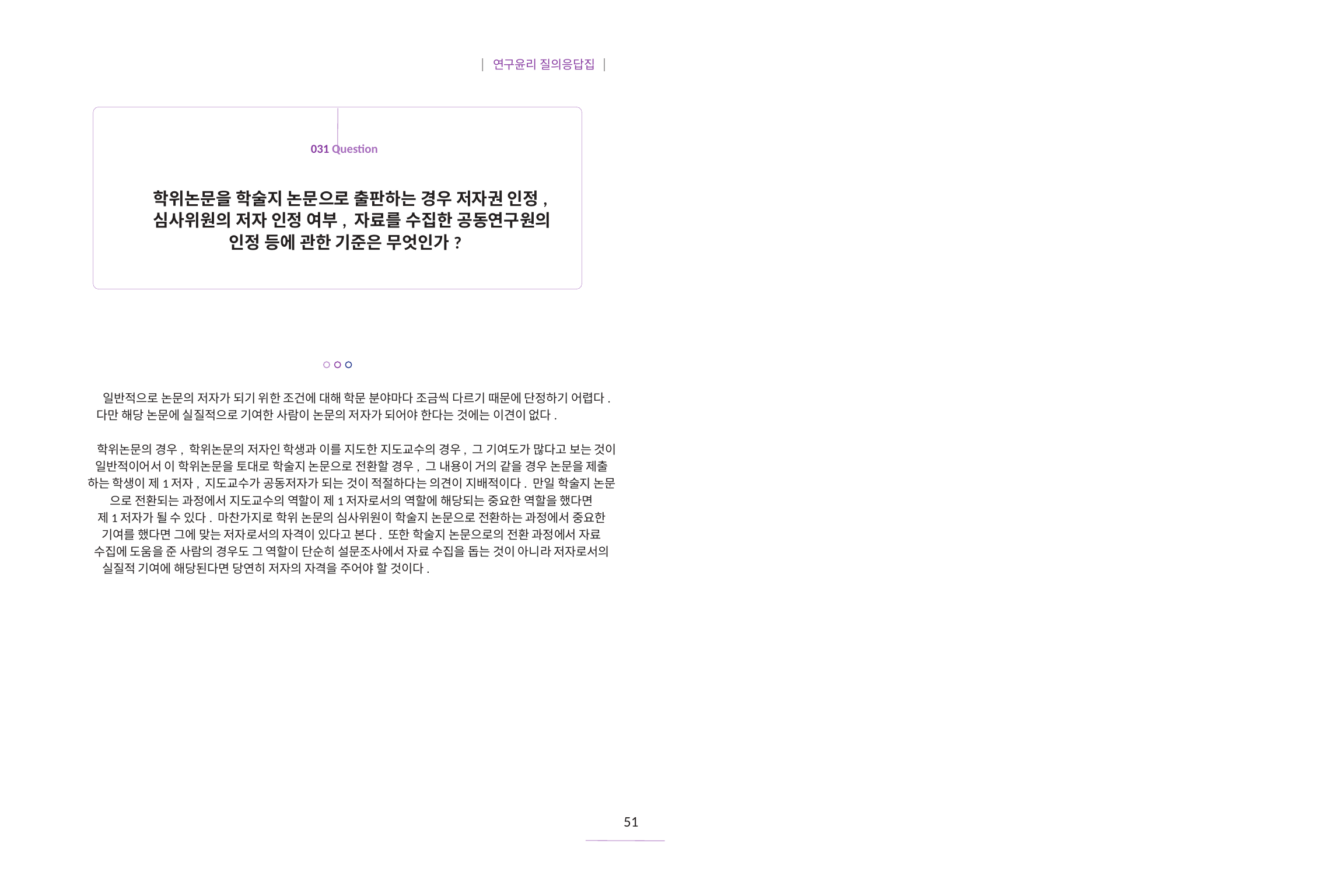

| 연구윤리 질의응답집 |

031 Question

학위논문을 학술지 논문으로 출판하는 경우 저자권 인정,
심사위원의 저자 인정 여부, 자료를 수집한 공동연구원의
인정 등에 관한 기준은 무엇인가?

일반적으로 논문의 저자가 되기 위한 조건에 대해 학문 분야마다 조금씩 다르기 때문에 단정하기 어렵다.
다만 해당 논문에 실질적으로 기여한 사람이 논문의 저자가 되어야 한다는 것에는 이견이 없다.
학위논문의 경우, 학위논문의 저자인 학생과 이를 지도한 지도교수의 경우, 그 기여도가 많다고 보는 것이
일반적이어서 이 학위논문을 토대로 학술지 논문으로 전환할 경우, 그 내용이 거의 같을 경우 논문을 제출
하는 학생이 제1저자, 지도교수가 공동저자가 되는 것이 적절하다는 의견이 지배적이다. 만일 학술지 논문
으로 전환되는 과정에서 지도교수의 역할이 제1저자로서의 역할에 해당되는 중요한 역할을 했다면
제1저자가 될 수 있다. 마찬가지로 학위 논문의 심사위원이 학술지 논문으로 전환하는 과정에서 중요한
기여를 했다면 그에 맞는 저자로서의 자격이 있다고 본다. 또한 학술지 논문으로의 전환 과정에서 자료
수집에 도움을 준 사람의 경우도 그 역할이 단순히 설문조사에서 자료 수집을 돕는 것이 아니라 저자로서의
실질적 기여에 해당된다면 당연히 저자의 자격을 주어야 할 것이다.
51